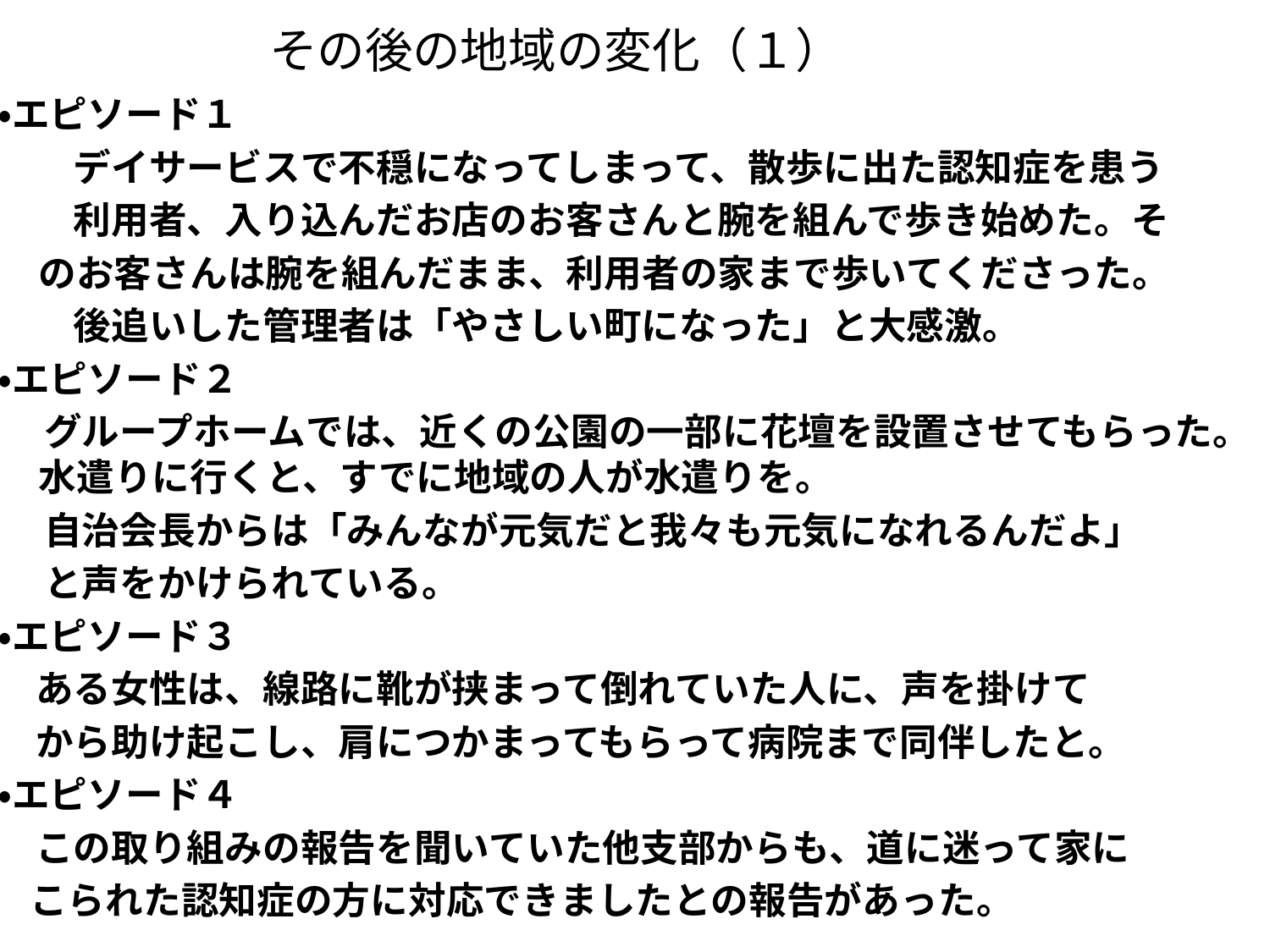

# その後の地域の変化（１）
・エピソード１
　　デイサービスで不穏になってしまって、散歩に出た認知症を患う
　　利用者、入り込んだお店のお客さんと腕を組んで歩き始めた。そ
    のお客さんは腕を組んだまま、利用者の家まで歩いてくださった。
　　後追いした管理者は「やさしい町になった」と大感激。
・エピソード２
　 グループホームでは、近くの公園の一部に花壇を設置させてもらった。水遣りに行くと、すでに地域の人が水遣りを。
　 自治会長からは「みんなが元気だと我々も元気になれるんだよ」
　 と声をかけられている。
・エピソード３
　ある女性は、線路に靴が挟まって倒れていた人に、声を掛けて
　から助け起こし、肩につかまってもらって病院まで同伴したと。
・エピソード４
　この取り組みの報告を聞いていた他支部からも、道に迷って家に
   こられた認知症の方に対応できましたとの報告があった。